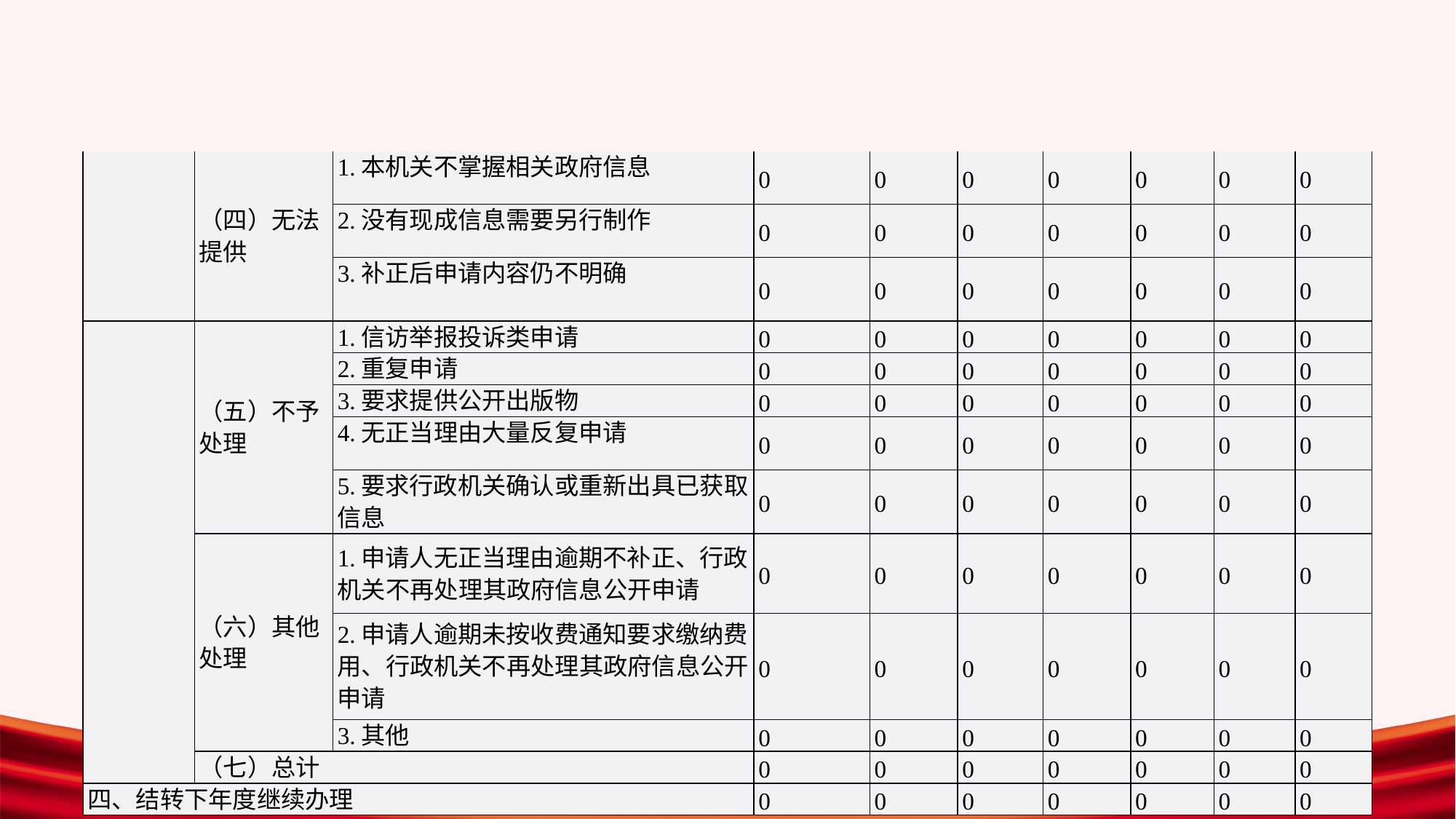

#
|  | （四）无法提供 | 1.本机关不掌握相关政府信息 | 0 | 0 | 0 | 0 | 0 | 0 | 0 |
| --- | --- | --- | --- | --- | --- | --- | --- | --- | --- |
|  |  | 2.没有现成信息需要另行制作 | 0 | 0 | 0 | 0 | 0 | 0 | 0 |
|  |  | 3.补正后申请内容仍不明确 | 0 | 0 | 0 | 0 | 0 | 0 | 0 |
|  | （五）不予处理 | 1.信访举报投诉类申请 | 0 | 0 | 0 | 0 | 0 | 0 | 0 |
|  |  | 2.重复申请 | 0 | 0 | 0 | 0 | 0 | 0 | 0 |
|  |  | 3.要求提供公开出版物 | 0 | 0 | 0 | 0 | 0 | 0 | 0 |
|  |  | 4.无正当理由大量反复申请 | 0 | 0 | 0 | 0 | 0 | 0 | 0 |
|  |  | 5.要求行政机关确认或重新出具已获取信息 | 0 | 0 | 0 | 0 | 0 | 0 | 0 |
|  | （六）其他处理 | 1.申请人无正当理由逾期不补正、行政机关不再处理其政府信息公开申请 | 0 | 0 | 0 | 0 | 0 | 0 | 0 |
|  |  | 2.申请人逾期未按收费通知要求缴纳费用、行政机关不再处理其政府信息公开申请 | 0 | 0 | 0 | 0 | 0 | 0 | 0 |
|  |  | 3.其他 | 0 | 0 | 0 | 0 | 0 | 0 | 0 |
|  | （七）总计 |  | 0 | 0 | 0 | 0 | 0 | 0 | 0 |
| 四、结转下年度继续办理 |  |  | 0 | 0 | 0 | 0 | 0 | 0 | 0 |
单击此处编辑母版文本样式
第二级
第三级
第四级
第五级